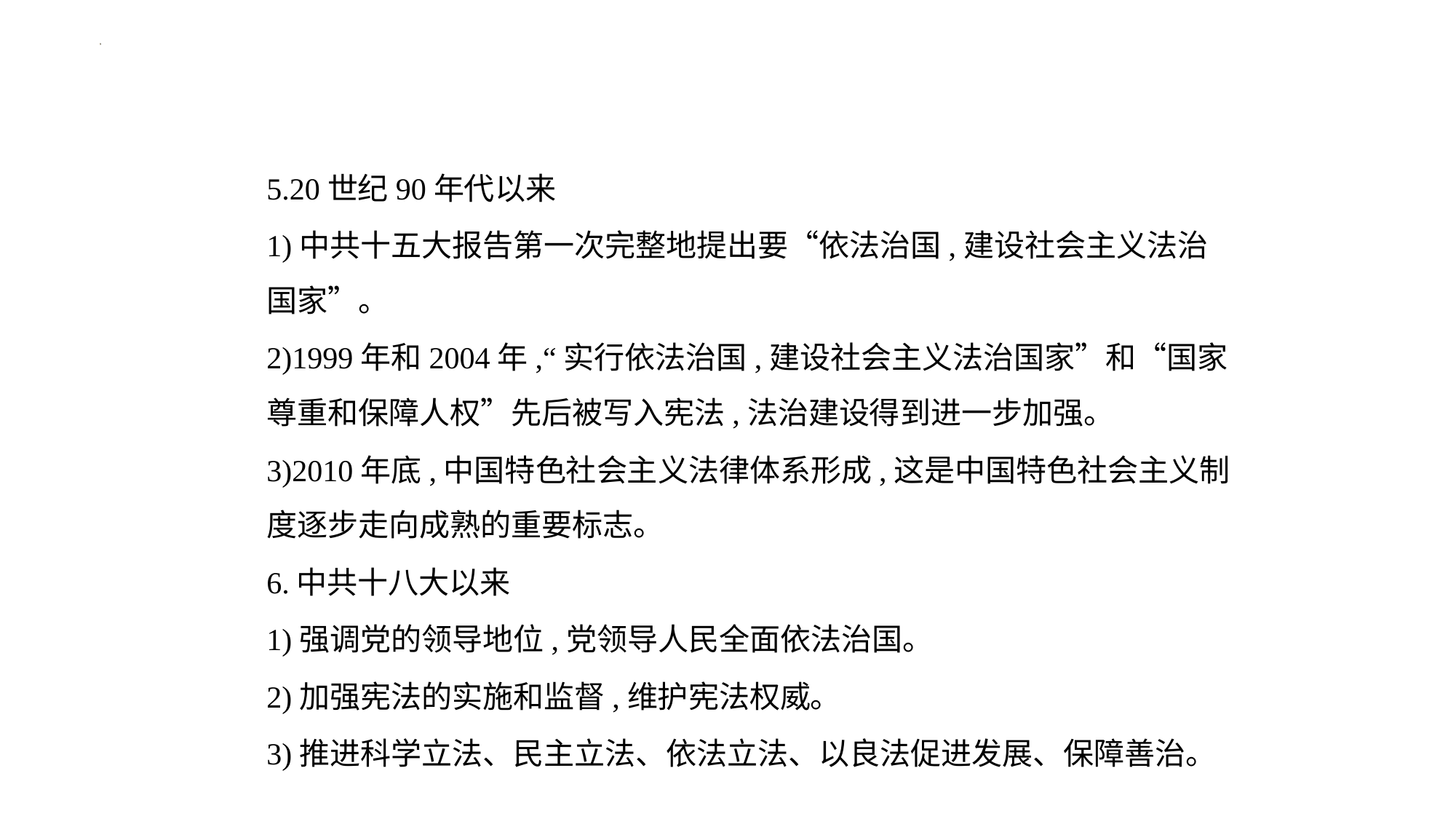

5.20世纪90年代以来
1)中共十五大报告第一次完整地提出要“依法治国,建设社会主义法治
国家”。
2)1999年和2004年,“实行依法治国,建设社会主义法治国家”和“国家
尊重和保障人权”先后被写入宪法,法治建设得到进一步加强。
3)2010年底,中国特色社会主义法律体系形成,这是中国特色社会主义制
度逐步走向成熟的重要标志。
6.中共十八大以来
1)强调党的领导地位,党领导人民全面依法治国。
2)加强宪法的实施和监督,维护宪法权威。
3)推进科学立法、民主立法、依法立法、以良法促进发展、保障善治。